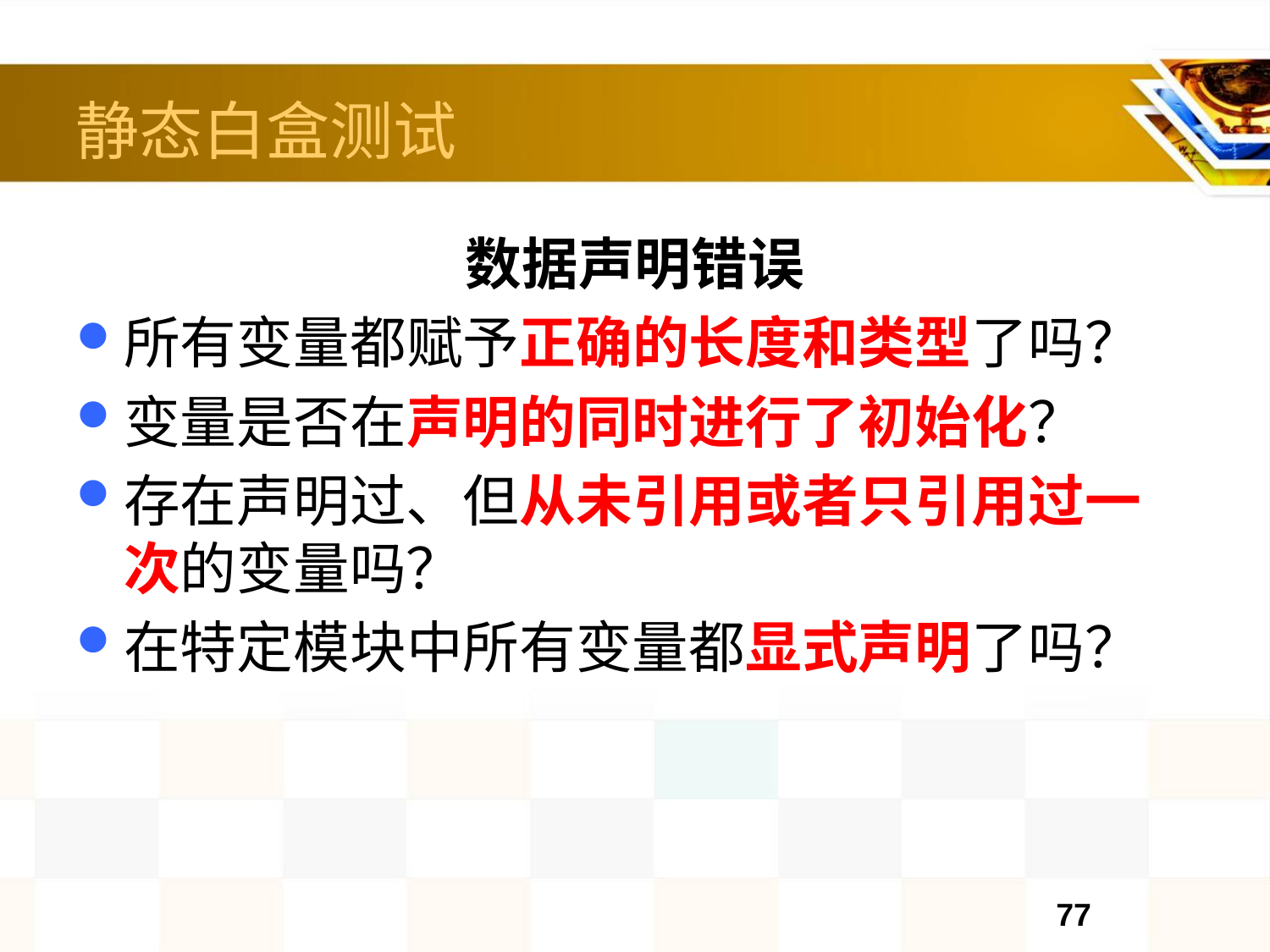

# 静态白盒测试
数据声明错误
所有变量都赋予正确的长度和类型了吗？
变量是否在声明的同时进行了初始化？
存在声明过、但从未引用或者只引用过一次的变量吗？
在特定模块中所有变量都显式声明了吗？